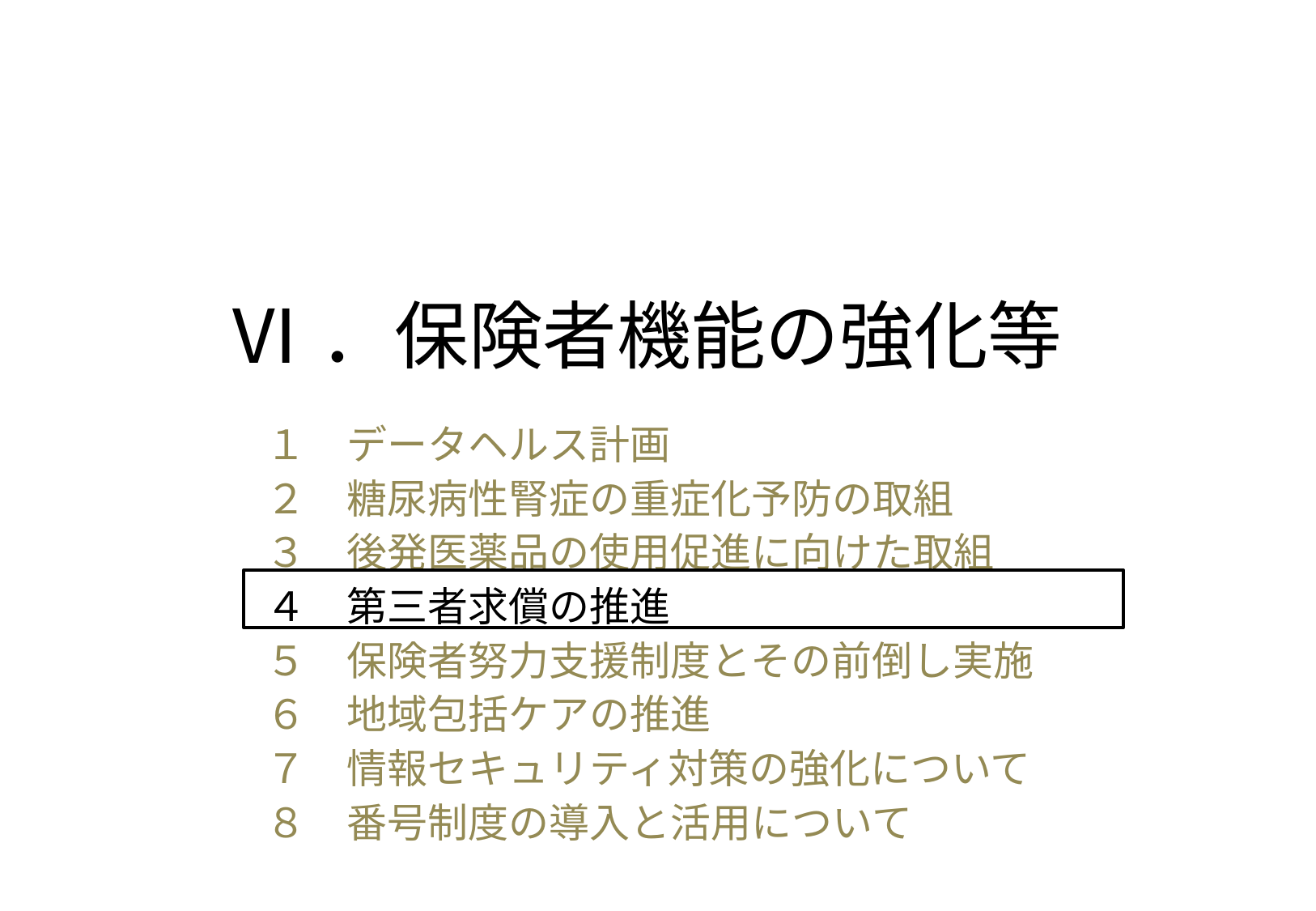

# Ⅵ．保険者機能の強化等
１　データヘルス計画
２　糖尿病性腎症の重症化予防の取組
３　後発医薬品の使用促進に向けた取組
４　第三者求償の推進
５　保険者努力支援制度とその前倒し実施
６　地域包括ケアの推進
７　情報セキュリティ対策の強化について
８　番号制度の導入と活用について